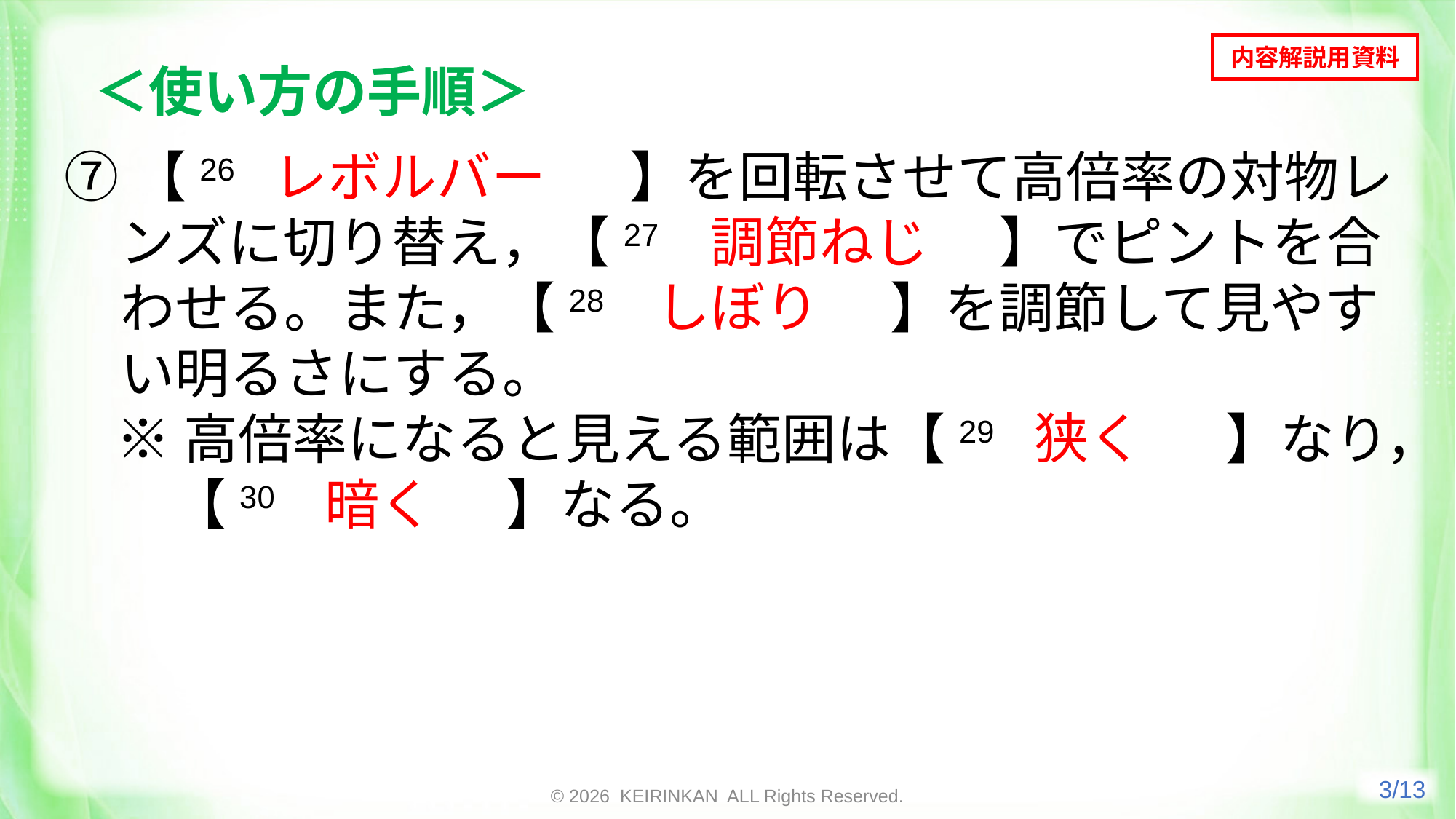

内容解説用資料
 ＜使い方の手順＞
⑦【26　レボルバー　】を回転させて高倍率の対物レンズに切り替え，【27　調節ねじ　】でピントを合わせる。また，【28　しぼり　】を調節して見やすい明るさにする。
※高倍率になると見える範囲は【29　狭く　】なり，【30　暗く　】なる。

レボルバー
調節ねじ
しぼり
狭く
暗く
3/13
© 2026  KEIRINKAN  ALL Rights Reserved.